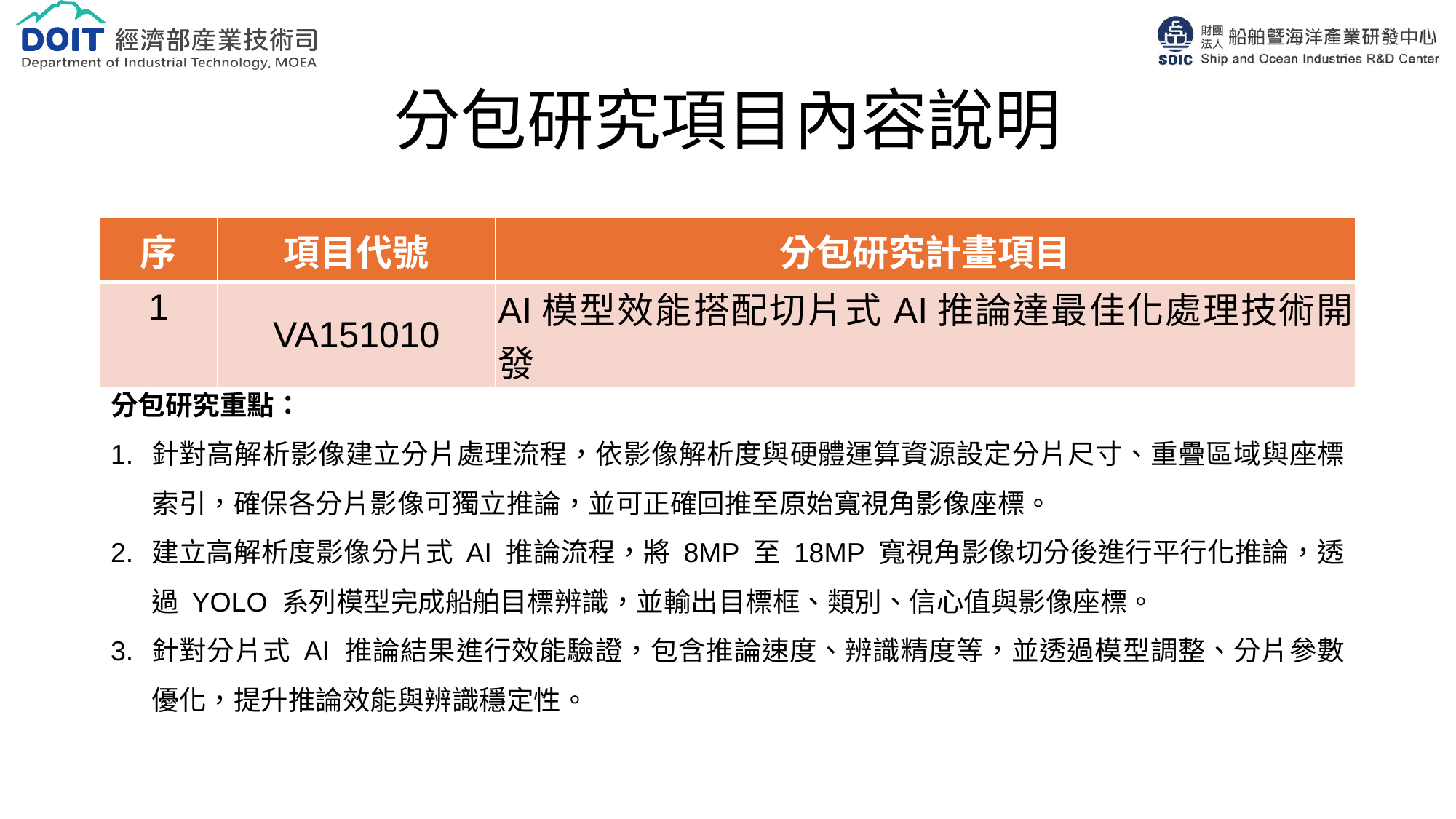

# 分包研究項目內容說明
| 序 | 項目代號 | 分包研究計畫項目 |
| --- | --- | --- |
| 1 | VA151010 | AI模型效能搭配切片式AI推論達最佳化處理技術開發 |
分包研究重點：
針對高解析影像建立分片處理流程，依影像解析度與硬體運算資源設定分片尺寸、重疊區域與座標索引，確保各分片影像可獨立推論，並可正確回推至原始寬視角影像座標。
建立高解析度影像分片式 AI 推論流程，將 8MP 至 18MP 寬視角影像切分後進行平行化推論，透過 YOLO 系列模型完成船舶目標辨識，並輸出目標框、類別、信心值與影像座標。
針對分片式 AI 推論結果進行效能驗證，包含推論速度、辨識精度等，並透過模型調整、分片參數優化，提升推論效能與辨識穩定性。